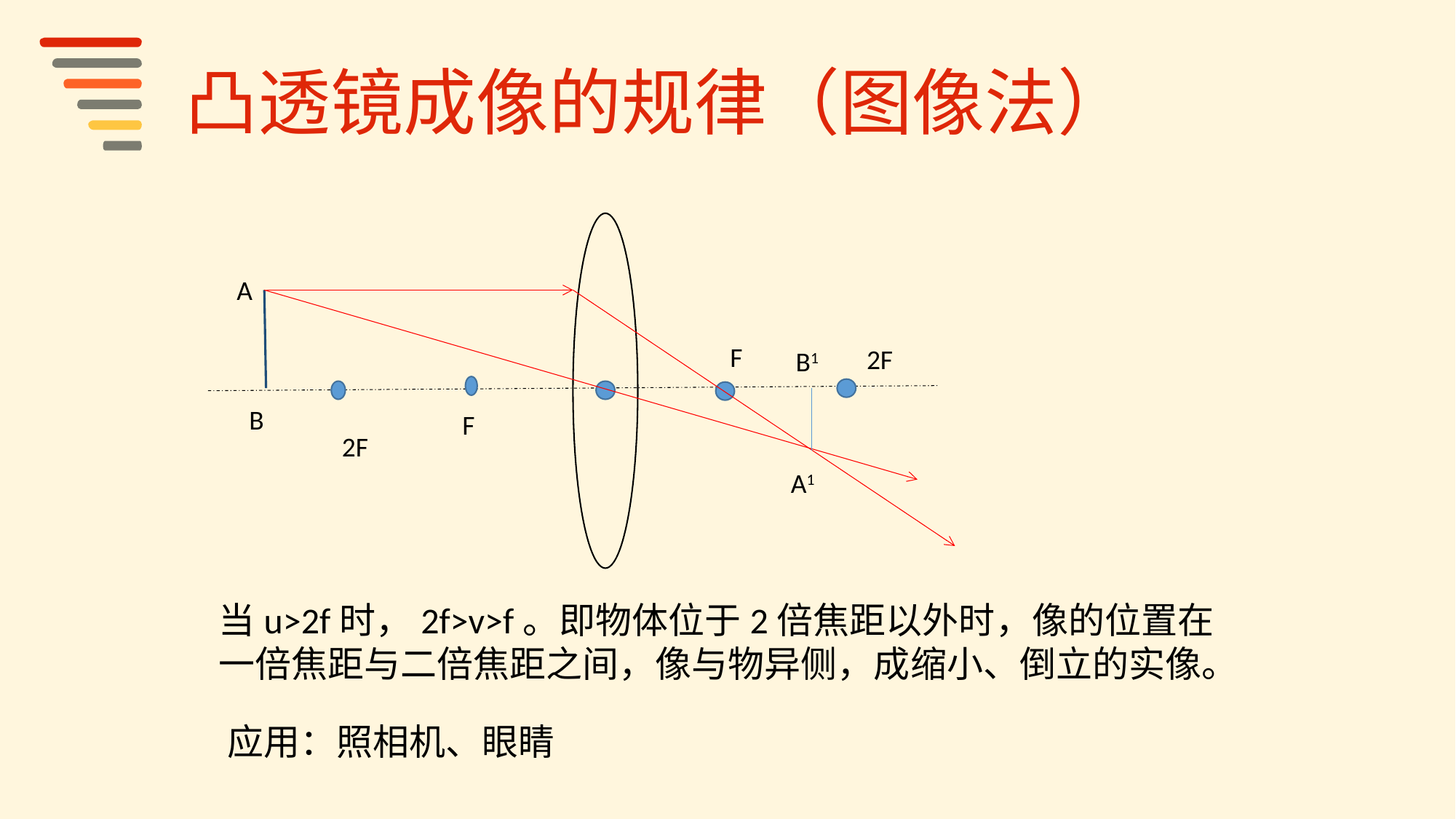

凸透镜成像的规律（图像法）

A
F
2F
B1

B
F
2F
A1
当u>2f时，2f>v>f。即物体位于2倍焦距以外时，像的位置在一倍焦距与二倍焦距之间，像与物异侧，成缩小、倒立的实像。
应用：照相机、眼睛